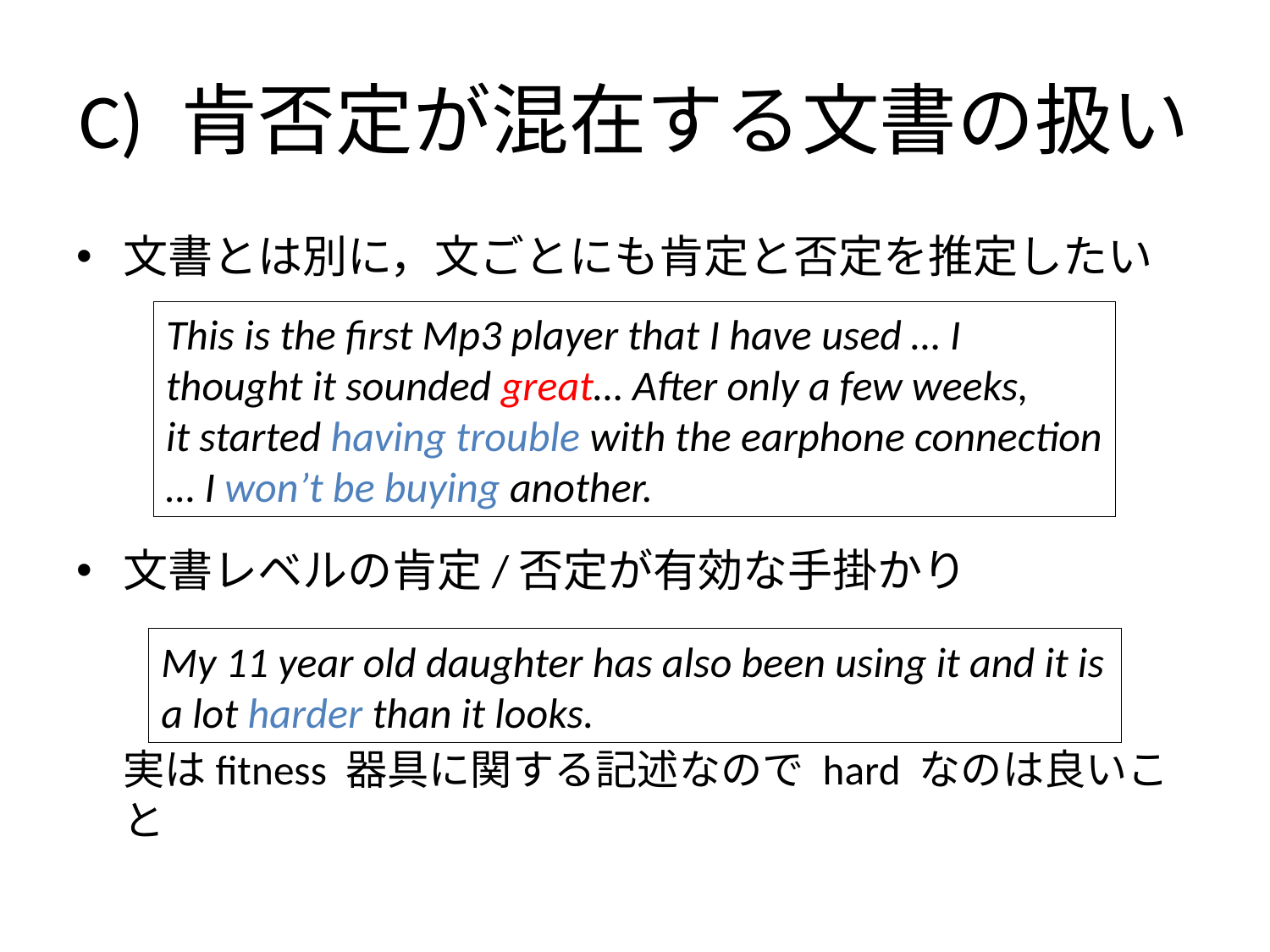

# C) 肯否定が混在する文書の扱い
文書とは別に，文ごとにも肯定と否定を推定したい

文書レベルの肯定/否定が有効な手掛かり

	実はfitness 器具に関する記述なので hard なのは良いこと
This is the first Mp3 player that I have used … I
thought it sounded great… After only a few weeks,
it started having trouble with the earphone connection
… I won’t be buying another.
My 11 year old daughter has also been using it and it is a lot harder than it looks.